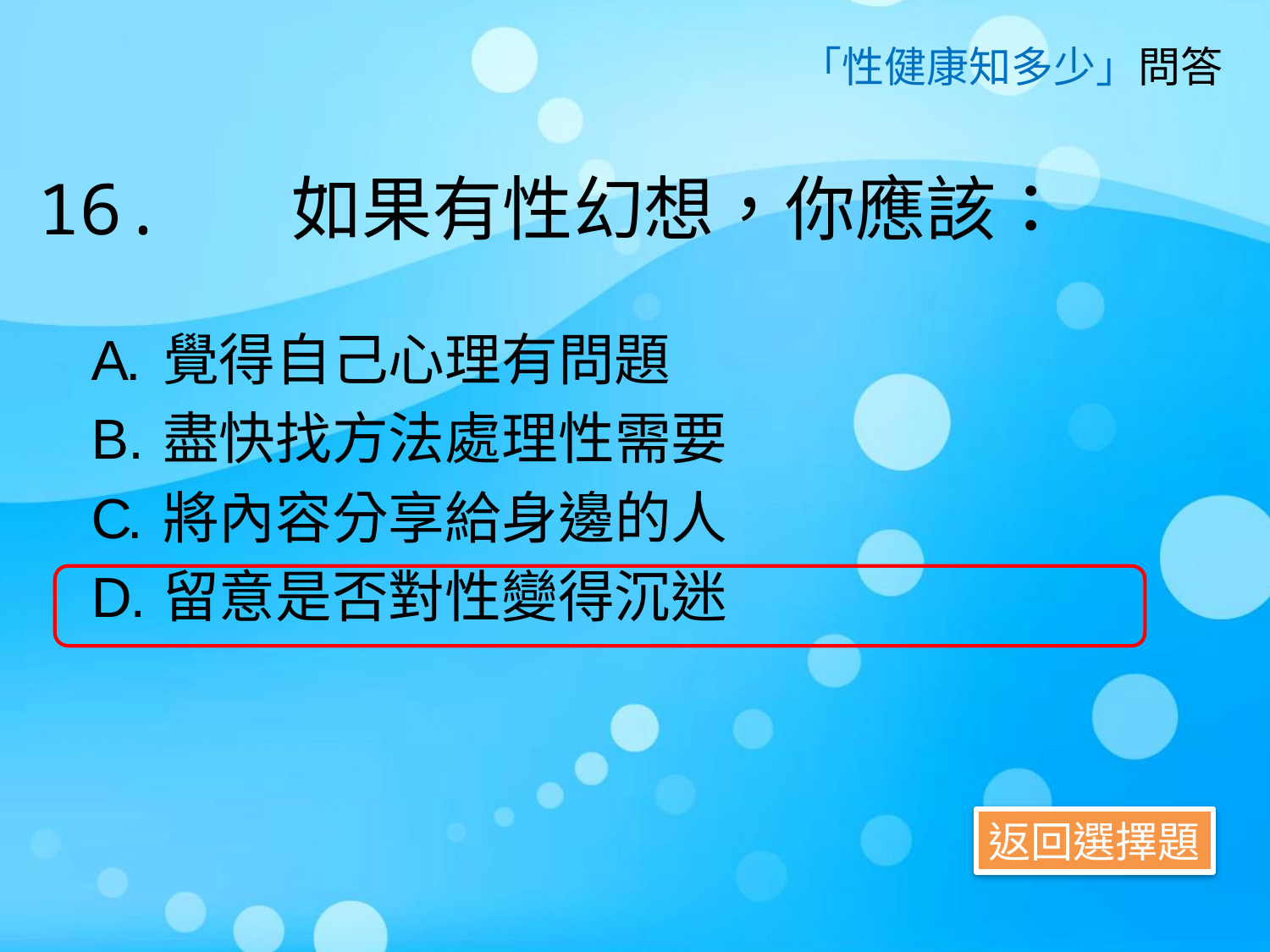

「性健康知多少」問答
# 16.	如果有性幻想，你應該：
覺得自己心理有問題
盡快找方法處理性需要
將內容分享給身邊的人
留意是否對性變得沉迷

返回選擇題